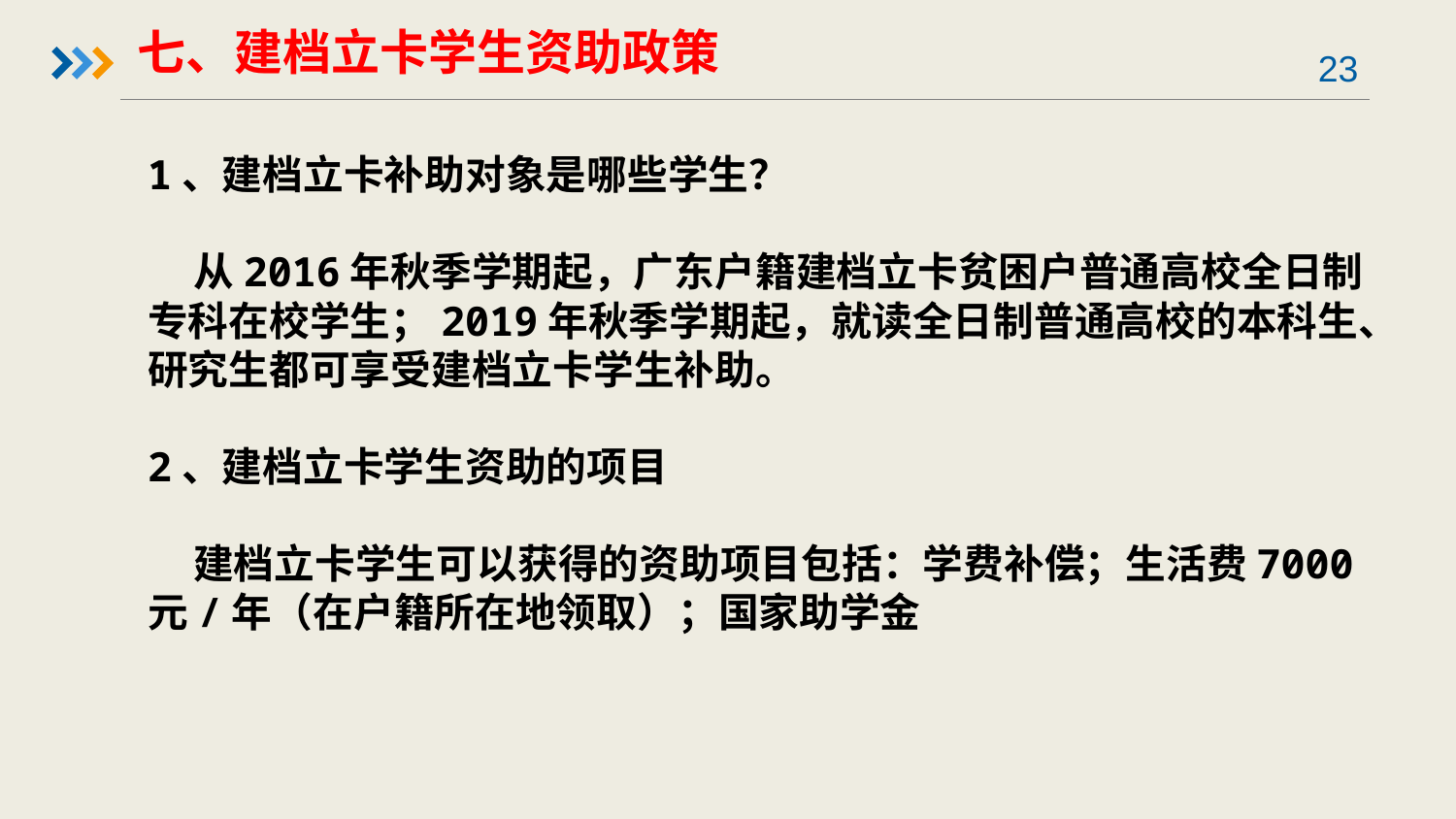

七、建档立卡学生资助政策
1、建档立卡补助对象是哪些学生？

    从2016年秋季学期起，广东户籍建档立卡贫困户普通高校全日制专科在校学生；2019年秋季学期起，就读全日制普通高校的本科生、研究生都可享受建档立卡学生补助。

2、建档立卡学生资助的项目
    建档立卡学生可以获得的资助项目包括：学费补偿；生活费7000元/年（在户籍所在地领取）；国家助学金